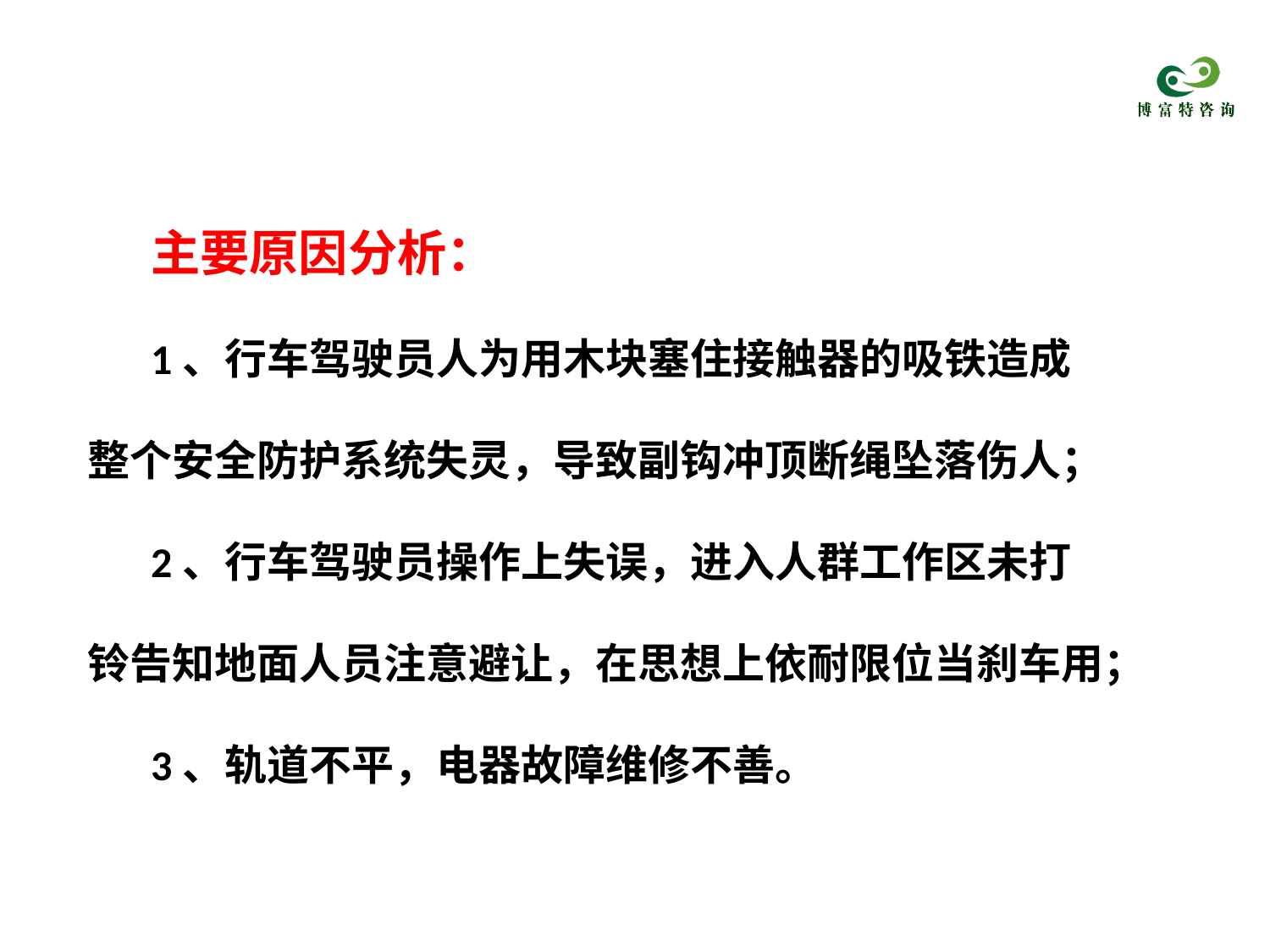

主要原因分析：
1、行车驾驶员人为用木块塞住接触器的吸铁造成整个安全防护系统失灵，导致副钩冲顶断绳坠落伤人；
2、行车驾驶员操作上失误，进入人群工作区未打铃告知地面人员注意避让，在思想上依耐限位当刹车用；
3、轨道不平，电器故障维修不善。
32